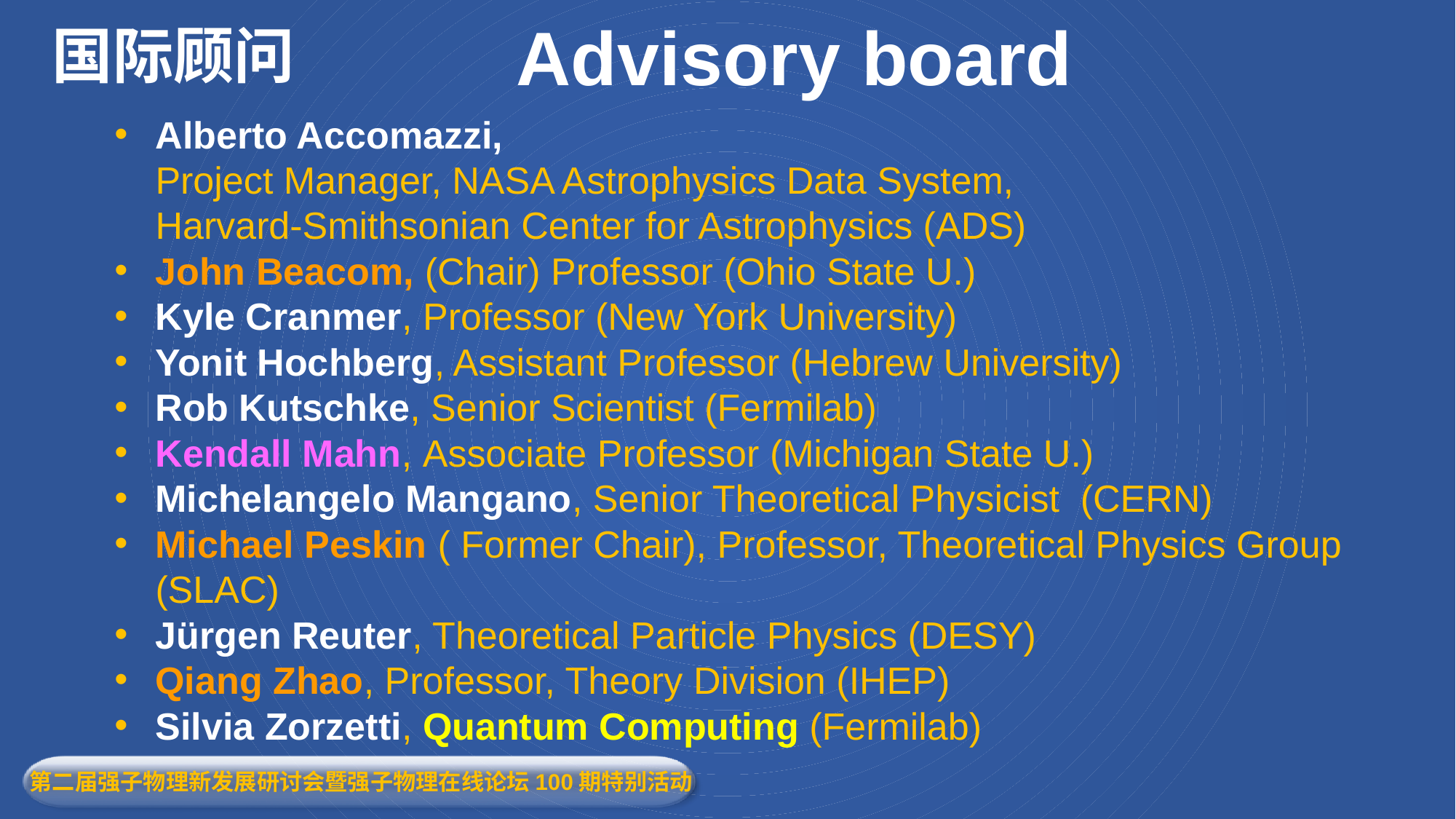

Advisory board
# 国际顾问
Alberto Accomazzi,
Project Manager, NASA Astrophysics Data System,
Harvard-Smithsonian Center for Astrophysics (ADS)
John Beacom, (Chair) Professor (Ohio State U.)
Kyle Cranmer, Professor (New York University)
Yonit Hochberg, Assistant Professor (Hebrew University)
Rob Kutschke, Senior Scientist (Fermilab)
Kendall Mahn, Associate Professor (Michigan State U.)
Michelangelo Mangano, Senior Theoretical Physicist  (CERN)
Michael Peskin ( Former Chair), Professor, Theoretical Physics Group (SLAC)
Jürgen Reuter, Theoretical Particle Physics (DESY)
Qiang Zhao, Professor, Theory Division (IHEP)
Silvia Zorzetti, Quantum Computing (Fermilab)